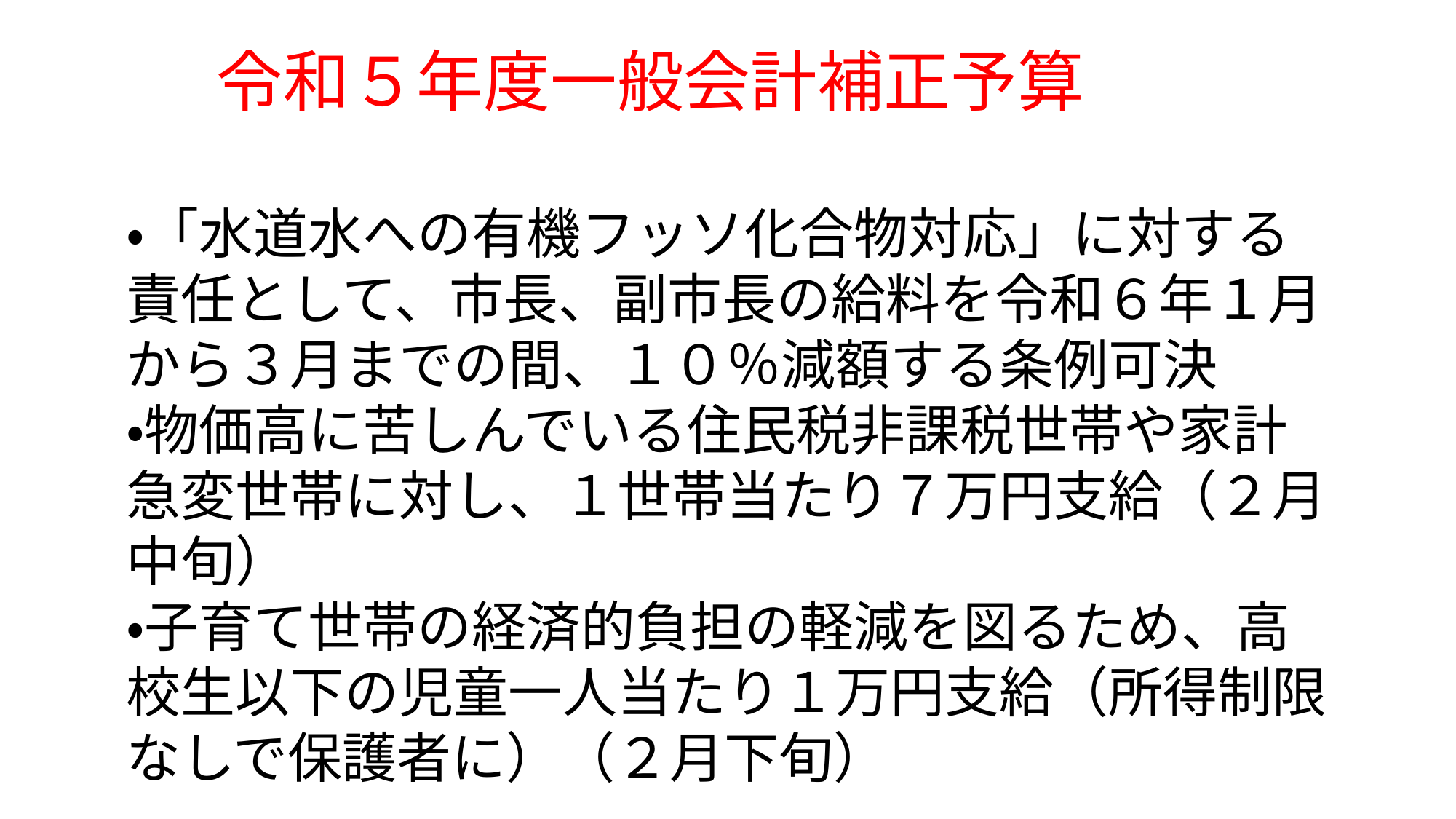

令和５年度一般会計補正予算
・「水道水への有機フッソ化合物対応」に対する責任として、市長、副市長の給料を令和６年１月から３月までの間、１０％減額する条例可決
・物価高に苦しんでいる住民税非課税世帯や家計急変世帯に対し、１世帯当たり７万円支給（２月中旬）
・子育て世帯の経済的負担の軽減を図るため、高校生以下の児童一人当たり１万円支給（所得制限なしで保護者に）（２月下旬）